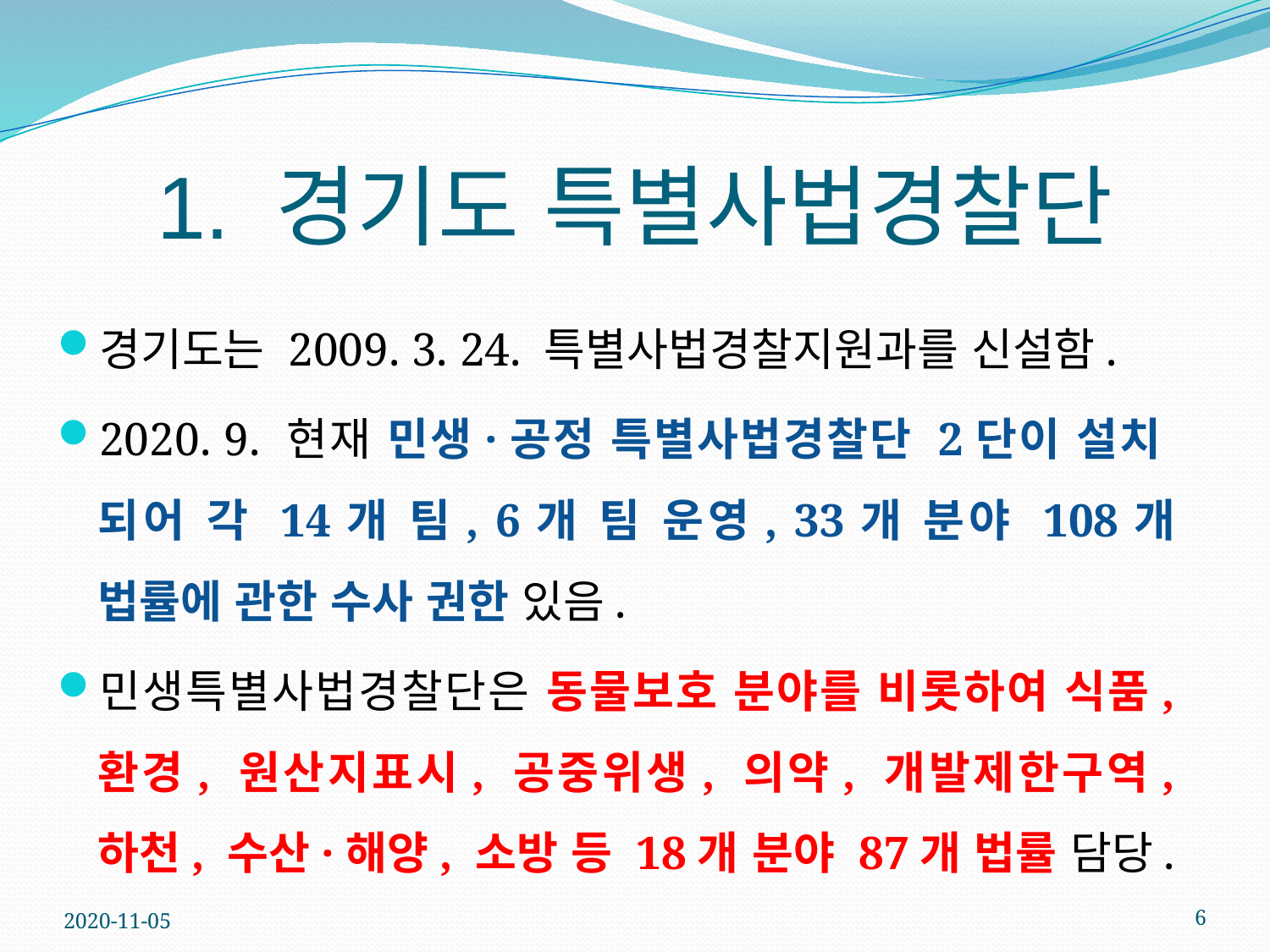

# 1. 경기도 특별사법경찰단
경기도는 2009. 3. 24. 특별사법경찰지원과를 신설함.
2020. 9. 현재 민생·공정 특별사법경찰단 2단이 설치  되어 각 14개 팀, 6개 팀 운영, 33개 분야 108개 법률에 관한 수사 권한 있음.
민생특별사법경찰단은 동물보호 분야를 비롯하여 식품, 환경, 원산지표시, 공중위생, 의약, 개발제한구역, 하천, 수산·해양, 소방 등 18개 분야 87개 법률 담당.

2020-11-05
6